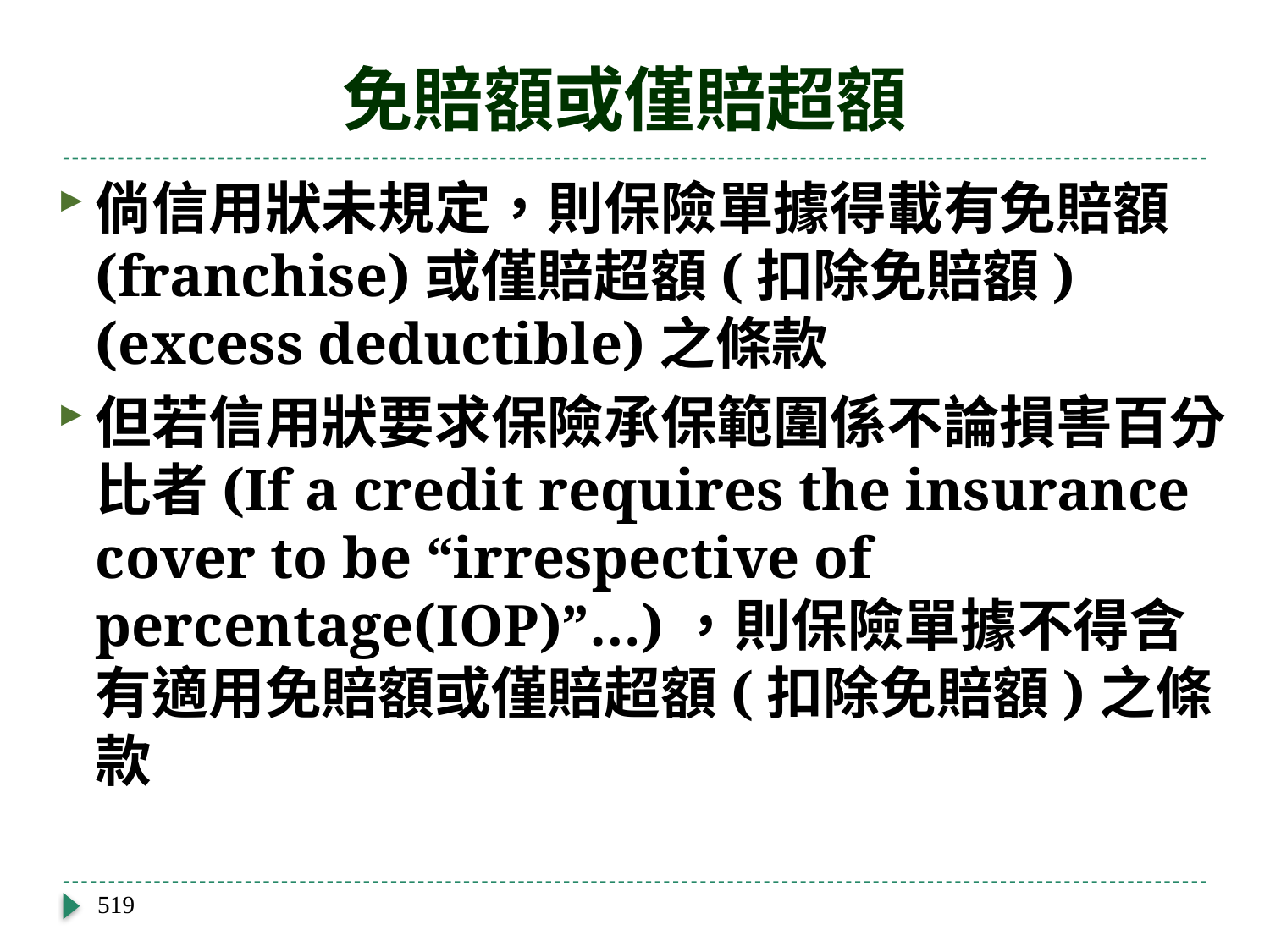

# 免賠額或僅賠超額
倘信用狀未規定，則保險單據得載有免賠額(franchise)或僅賠超額(扣除免賠額)(excess deductible)之條款
但若信用狀要求保險承保範圍係不論損害百分比者(If a credit requires the insurance cover to be “irrespective of percentage(IOP)”…)，則保險單據不得含有適用免賠額或僅賠超額(扣除免賠額)之條款
519